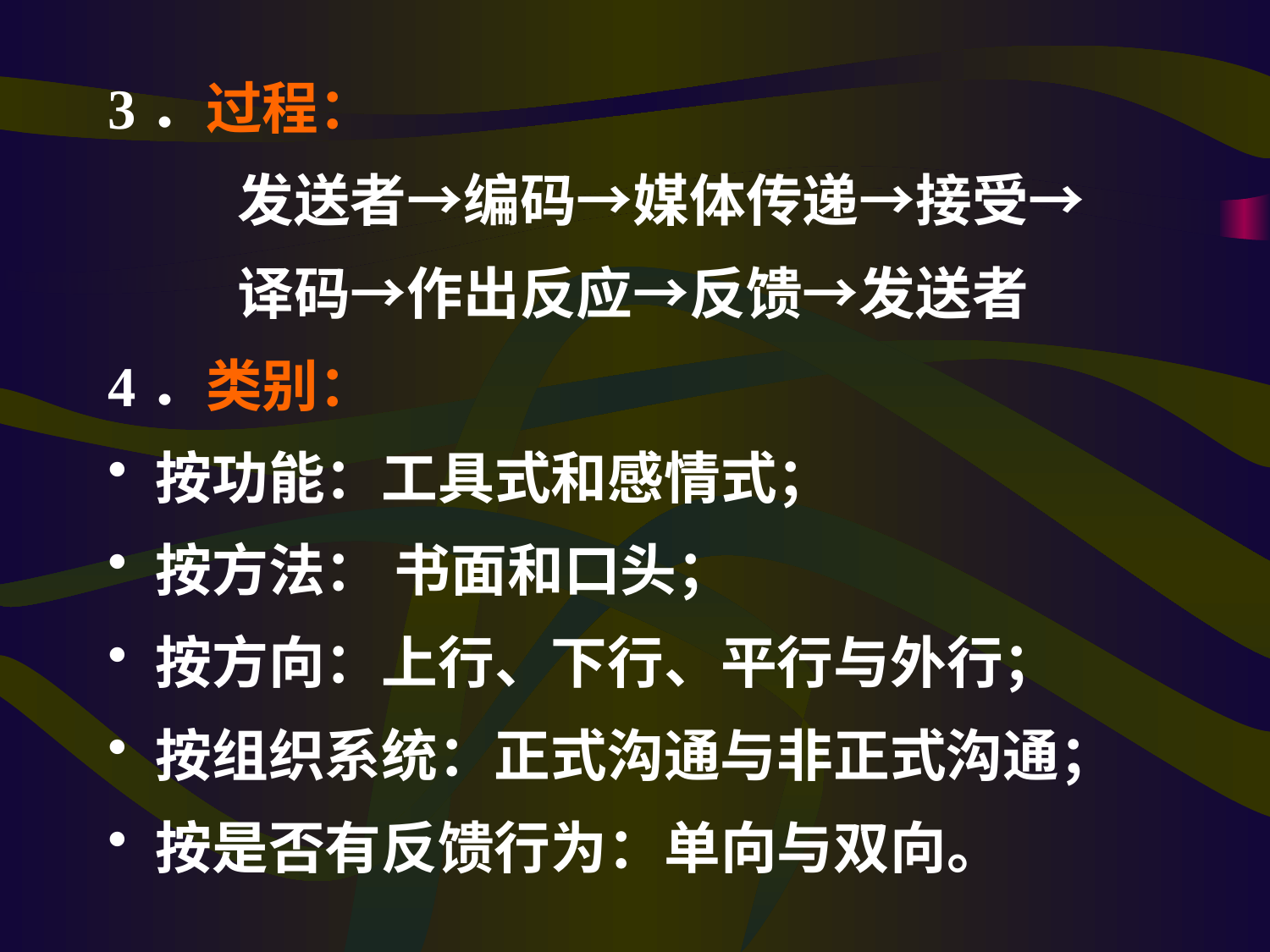

3．过程：
         发送者→编码→媒体传递→接受→
         译码→作出反应→反馈→发送者
4．类别：
按功能：工具式和感情式；
按方法： 书面和口头；
按方向：上行、下行、平行与外行；
按组织系统：正式沟通与非正式沟通；
按是否有反馈行为：单向与双向。
#